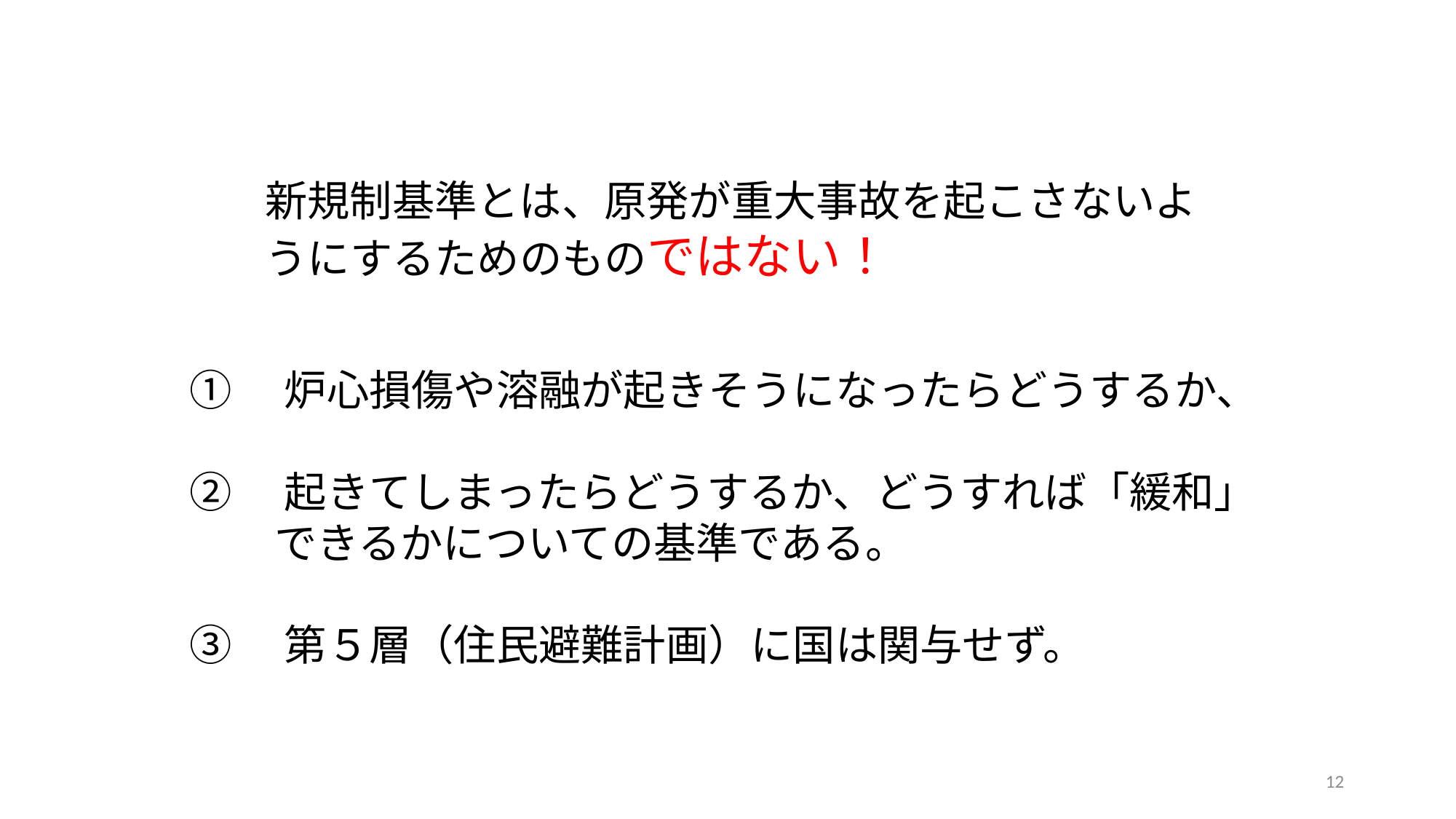

新規制基準とは、原発が重大事故を起こさないようにするためのものではない！
①　炉心損傷や溶融が起きそうになったらどうするか、

②　起きてしまったらどうするか、どうすれば「緩和」
　　できるかについての基準である。

③　第５層（住民避難計画）に国は関与せず。
12